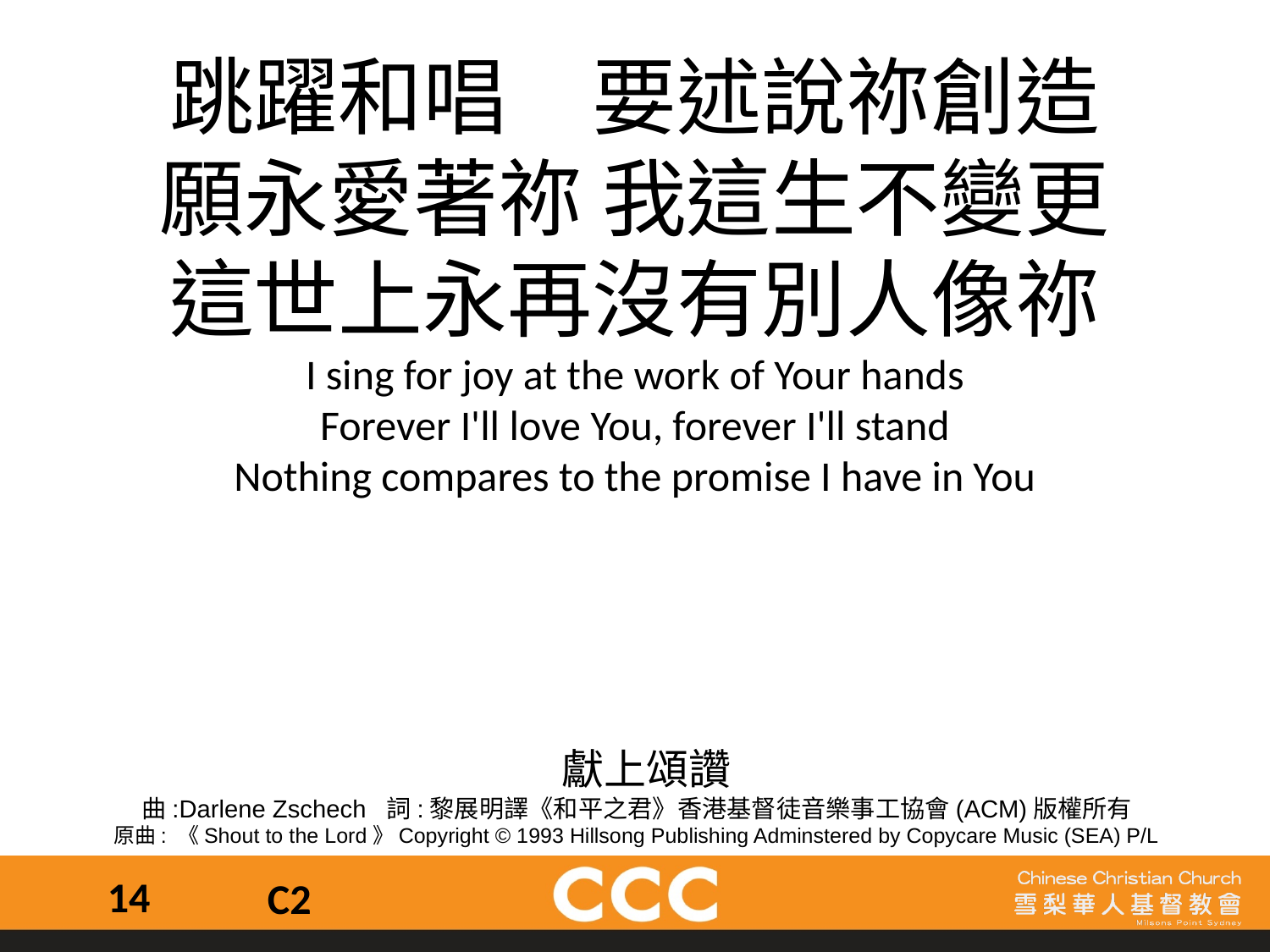

跳躍和唱　要述說祢創造
願永愛著祢 我這生不變更
這世上永再沒有別人像祢
I sing for joy at the work of Your hands
Forever I'll love You, forever I'll stand
Nothing compares to the promise I have in You
 獻上頌讚
曲:Darlene Zschech  詞:黎展明譯《和平之君》香港基督徒音樂事工協會(ACM)版權所有
原曲: 《Shout to the Lord》Copyright © 1993 Hillsong Publishing Adminstered by Copycare Music (SEA) P/L
14
C2